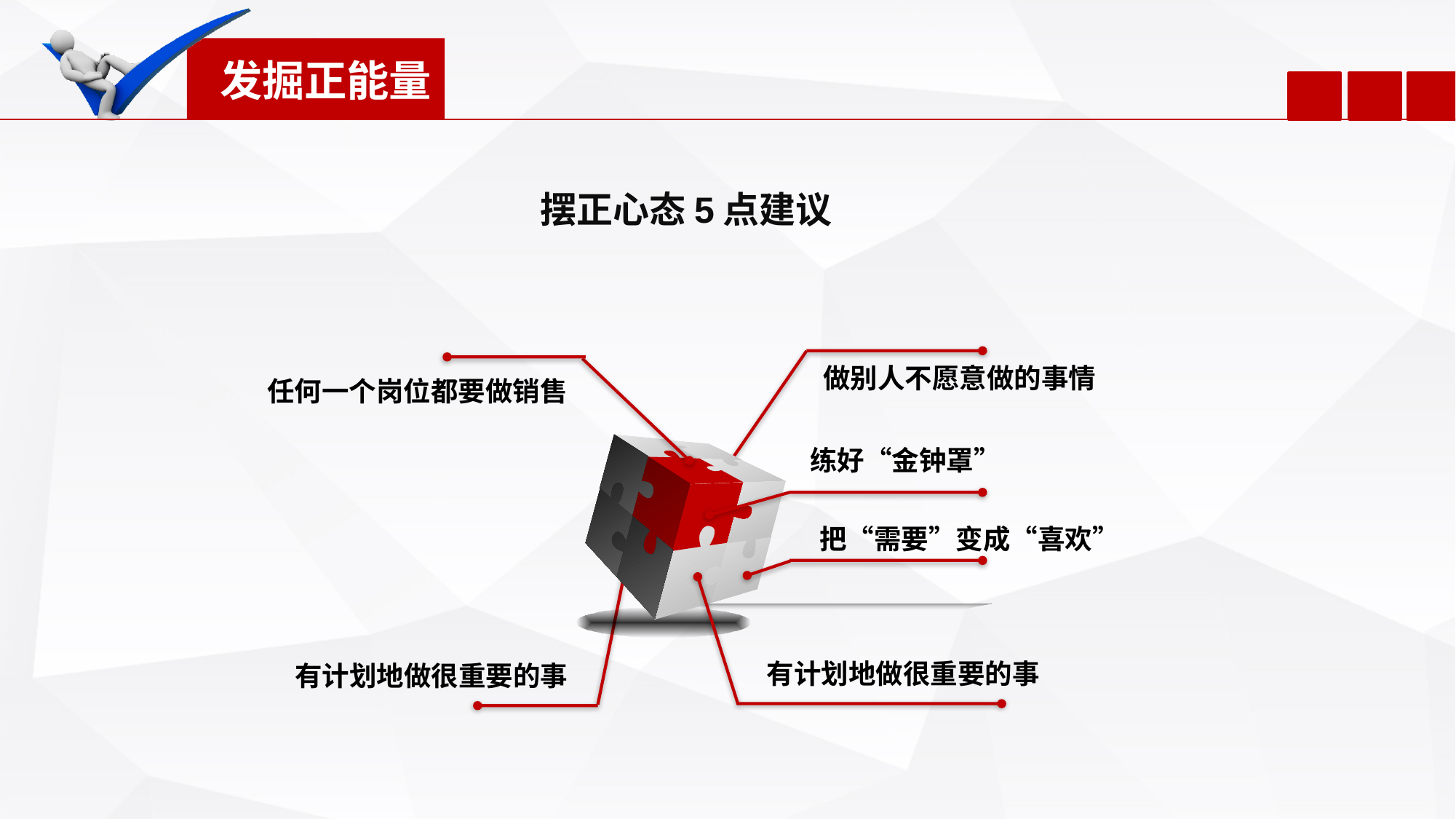

摆正心态5点建议

做别人不愿意做的事情
任何一个岗位都要做销售
练好“金钟罩”
把“需要”变成“喜欢”
有计划地做很重要的事
有计划地做很重要的事